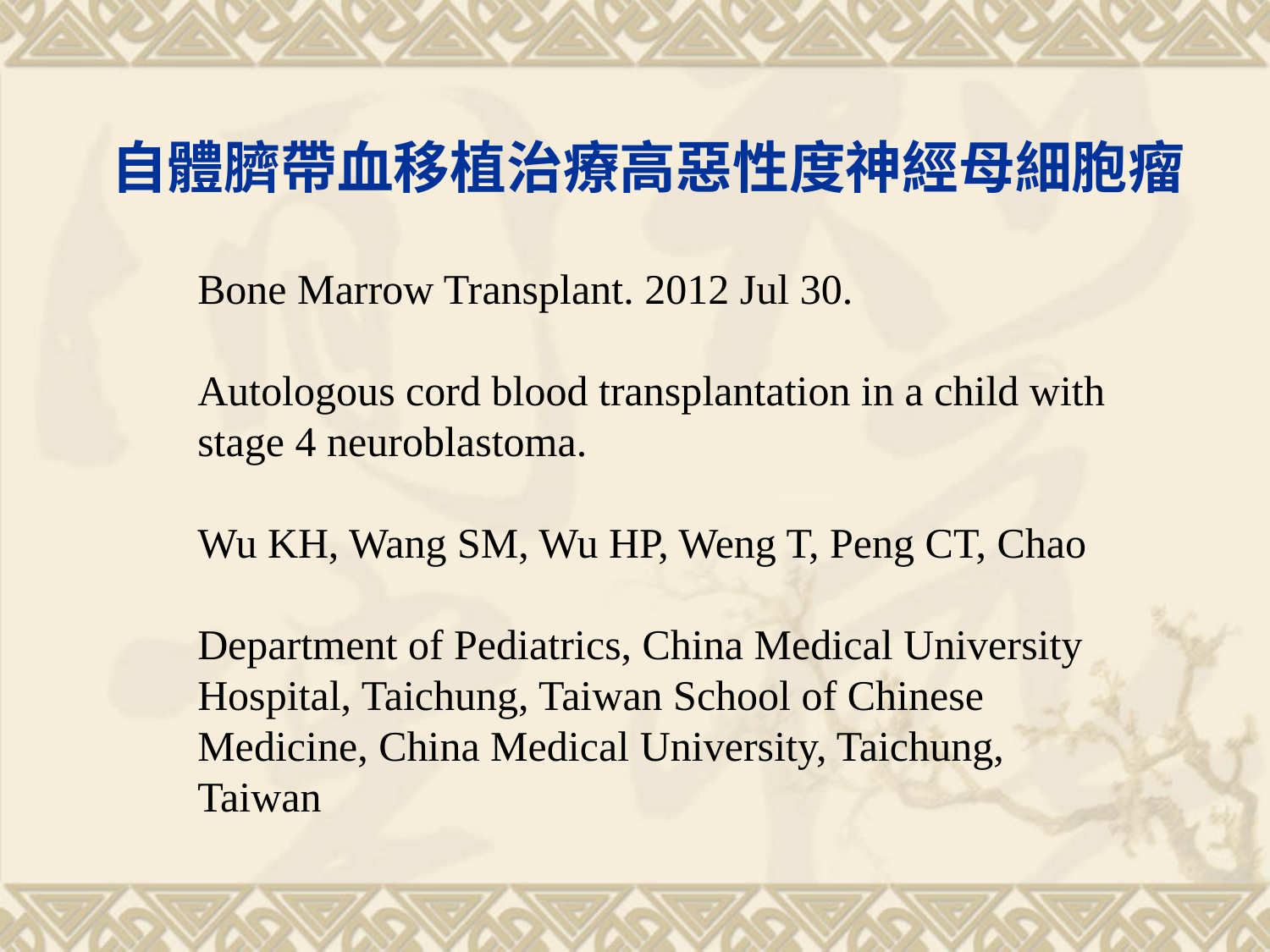

# 自體臍帶血移植治療高惡性度神經母細胞瘤
Bone Marrow Transplant. 2012 Jul 30.

Autologous cord blood transplantation in a child with stage 4 neuroblastoma.

Wu KH, Wang SM, Wu HP, Weng T, Peng CT, Chao

Department of Pediatrics, China Medical University Hospital, Taichung, Taiwan School of Chinese Medicine, China Medical University, Taichung, Taiwan